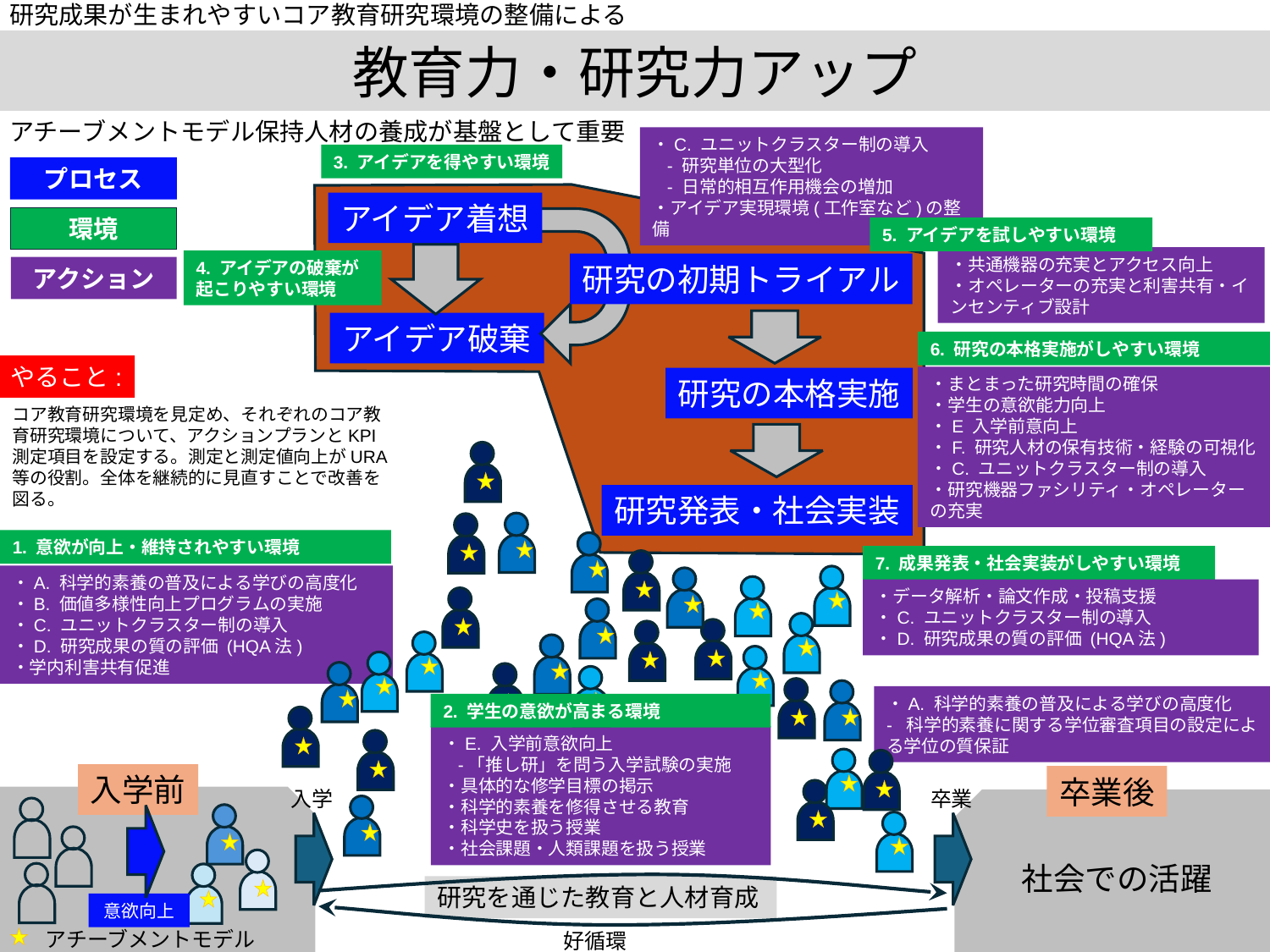

研究成果が生まれやすいコア教育研究環境の整備による
教育力・研究力アップ
アチーブメントモデル保持人材の養成が基盤として重要
・C. ユニットクラスター制の導入
   - 研究単位の大型化
   - 日常的相互作用機会の増加
・アイデア実現環境(工作室など)の整備
3. アイデアを得やすい環境
プロセス

アイデア着想
環境
5. アイデアを試しやすい環境

・共通機器の充実とアクセス向上
・オペレーターの充実と利害共有・インセンティブ設計
4. アイデアの破棄が起こりやすい環境
研究の初期トライアル
アクション

アイデア破棄
6. 研究の本格実施がしやすい環境
やること:
・まとまった研究時間の確保
・学生の意欲能力向上
・E 入学前意向上
・F. 研究人材の保有技術・経験の可視化
・C. ユニットクラスター制の導入
・研究機器ファシリティ・オペレーターの充実
研究の本格実施
コア教育研究環境を見定め、それぞれのコア教育研究環境について、アクションプランとKPI測定項目を設定する。測定と測定値向上がURA等の役割。全体を継続的に見直すことで改善を図る。

研究発表・社会実装

1. 意欲が向上・維持されやすい環境

7. 成果発表・社会実装がしやすい環境

・A. 科学的素養の普及による学びの高度化
・B. 価値多様性向上プログラムの実施
・C. ユニットクラスター制の導入
・D. 研究成果の質の評価 (HQA法)
・学内利害共有促進

・データ解析・論文作成・投稿支援
・C. ユニットクラスター制の導入
・D. 研究成果の質の評価 (HQA法)

・A. 科学的素養の普及による学びの高度化
-  科学的素養に関する学位審査項目の設定による学位の質保証
2. 学生の意欲が高まる環境

・E. 入学前意欲向上
   -「推し研」を問う入学試験の実施
・具体的な修学目標の掲示
・科学的素養を修得させる教育
・科学史を扱う授業
・社会課題・人類課題を扱う授業

入学前
卒業後
入学
卒業

社会での活躍

研究を通じた教育と人材育成
意欲向上

アチーブメントモデル
好循環